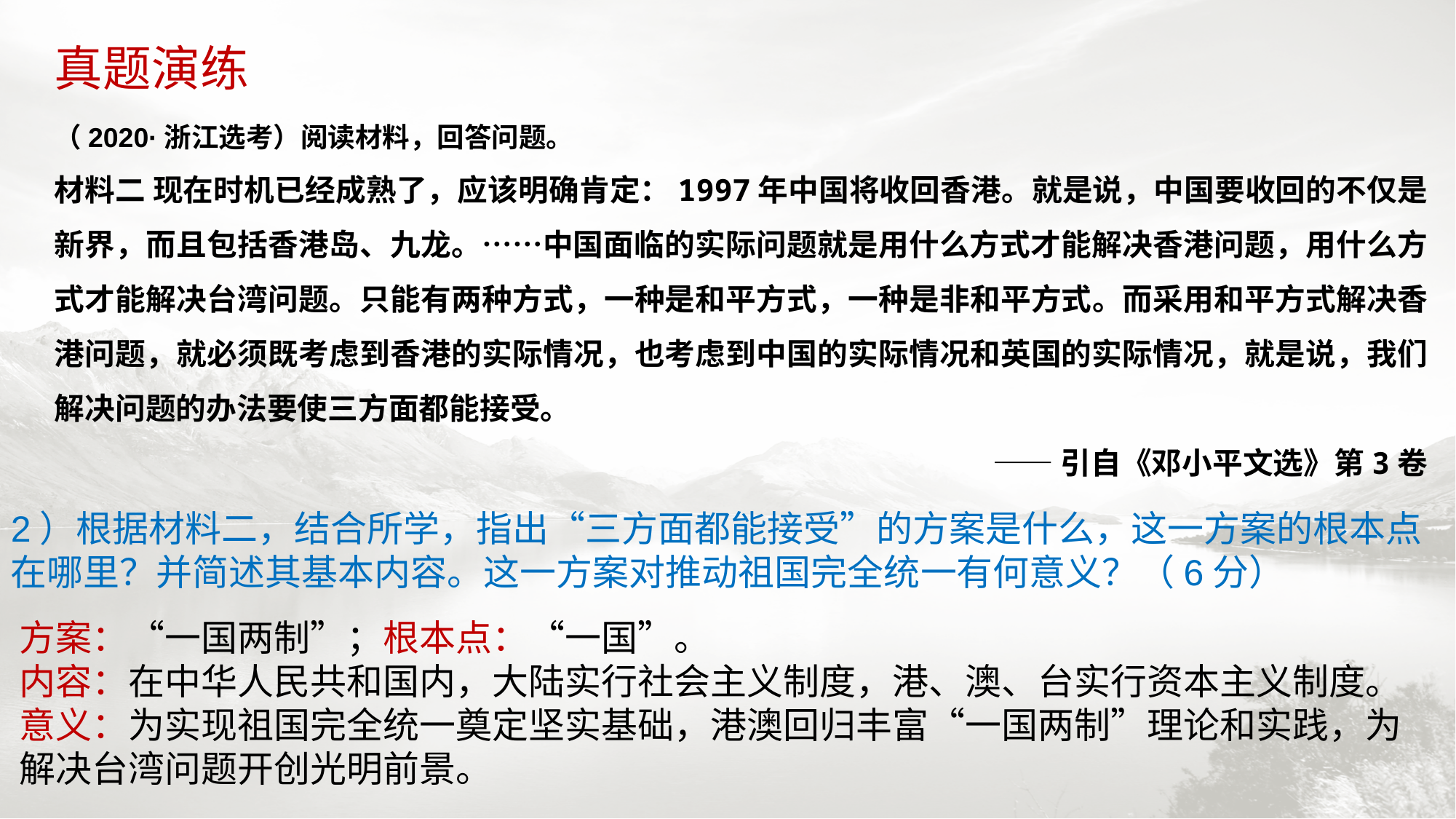

真题演练
（2020·浙江选考）阅读材料，回答问题。
材料二 现在时机已经成熟了，应该明确肯定：1997年中国将收回香港。就是说，中国要收回的不仅是新界，而且包括香港岛、九龙。……中国面临的实际问题就是用什么方式才能解决香港问题，用什么方式才能解决台湾问题。只能有两种方式，一种是和平方式，一种是非和平方式。而采用和平方式解决香港问题，就必须既考虑到香港的实际情况，也考虑到中国的实际情况和英国的实际情况，就是说，我们解决问题的办法要使三方面都能接受。
——引自《邓小平文选》第3卷

2）根据材料二，结合所学，指出“三方面都能接受”的方案是什么，这一方案的根本点在哪里？并简述其基本内容。这一方案对推动祖国完全统一有何意义？（6分）
方案：“一国两制”；根本点：“一国”。
内容：在中华人民共和国内，大陆实行社会主义制度，港、澳、台实行资本主义制度。意义：为实现祖国完全统一奠定坚实基础，港澳回归丰富“一国两制”理论和实践，为解决台湾问题开创光明前景。